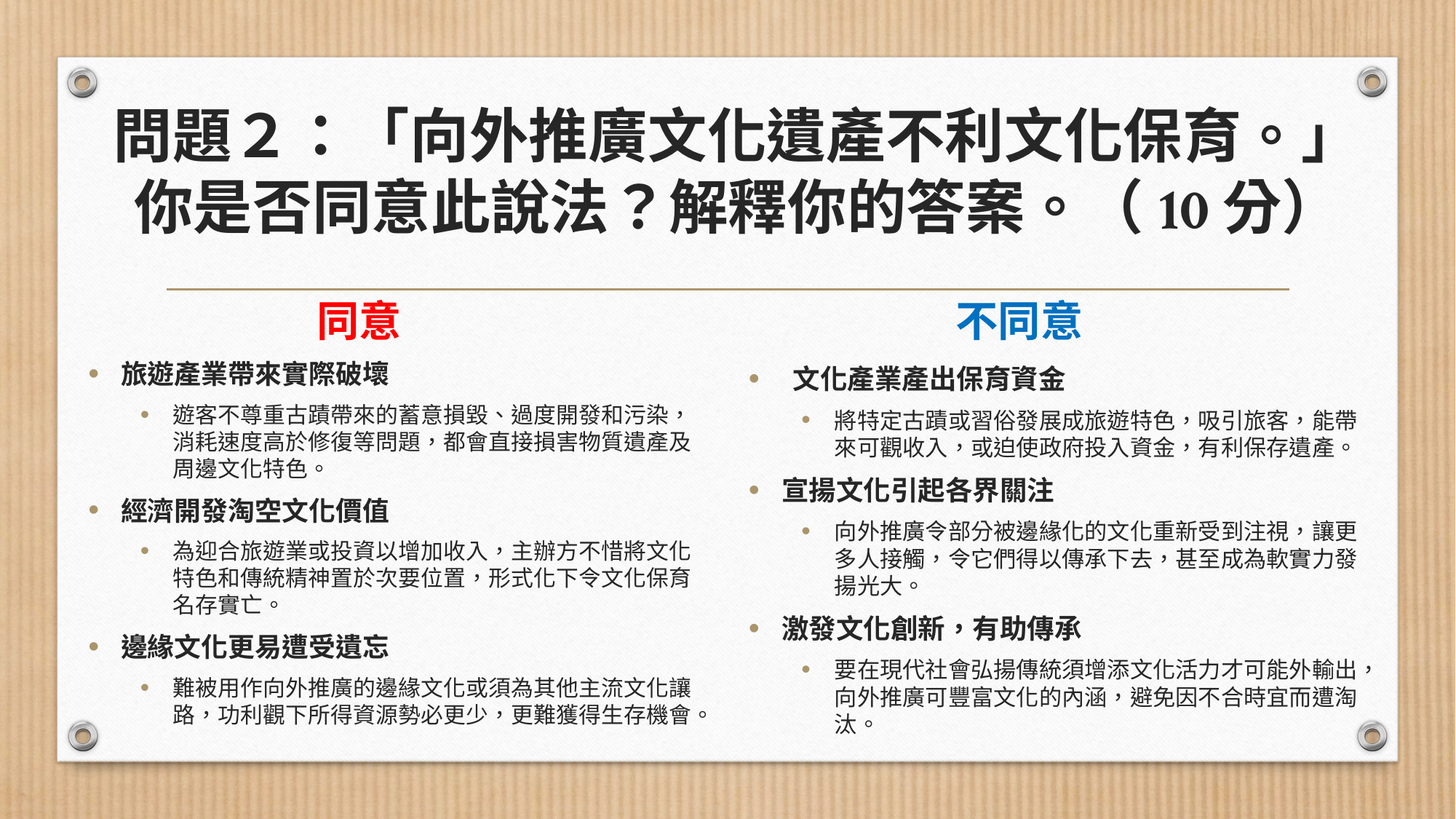

# 問題２：「向外推廣文化遺產不利文化保育。」你是否同意此說法？解釋你的答案。（10分）
不同意
同意
旅遊產業帶來實際破壞
遊客不尊重古蹟帶來的蓄意損毀、過度開發和污染，消耗速度高於修復等問題，都會直接損害物質遺產及周邊文化特色。
經濟開發淘空文化價值
為迎合旅遊業或投資以增加收入，主辦方不惜將文化特色和傳統精神置於次要位置，形式化下令文化保育名存實亡。
邊緣文化更易遭受遺忘
難被用作向外推廣的邊緣文化或須為其他主流文化讓路，功利觀下所得資源勢必更少，更難獲得生存機會。

 文化產業產出保育資金
將特定古蹟或習俗發展成旅遊特色，吸引旅客，能帶來可觀收入，或迫使政府投入資金，有利保存遺產。
宣揚文化引起各界關注
向外推廣令部分被邊緣化的文化重新受到注視，讓更多人接觸，令它們得以傳承下去，甚至成為軟實力發揚光大。
激發文化創新，有助傳承
要在現代社會弘揚傳統須增添文化活力才可能外輸出，向外推廣可豐富文化的內涵，避免因不合時宜而遭淘汰。